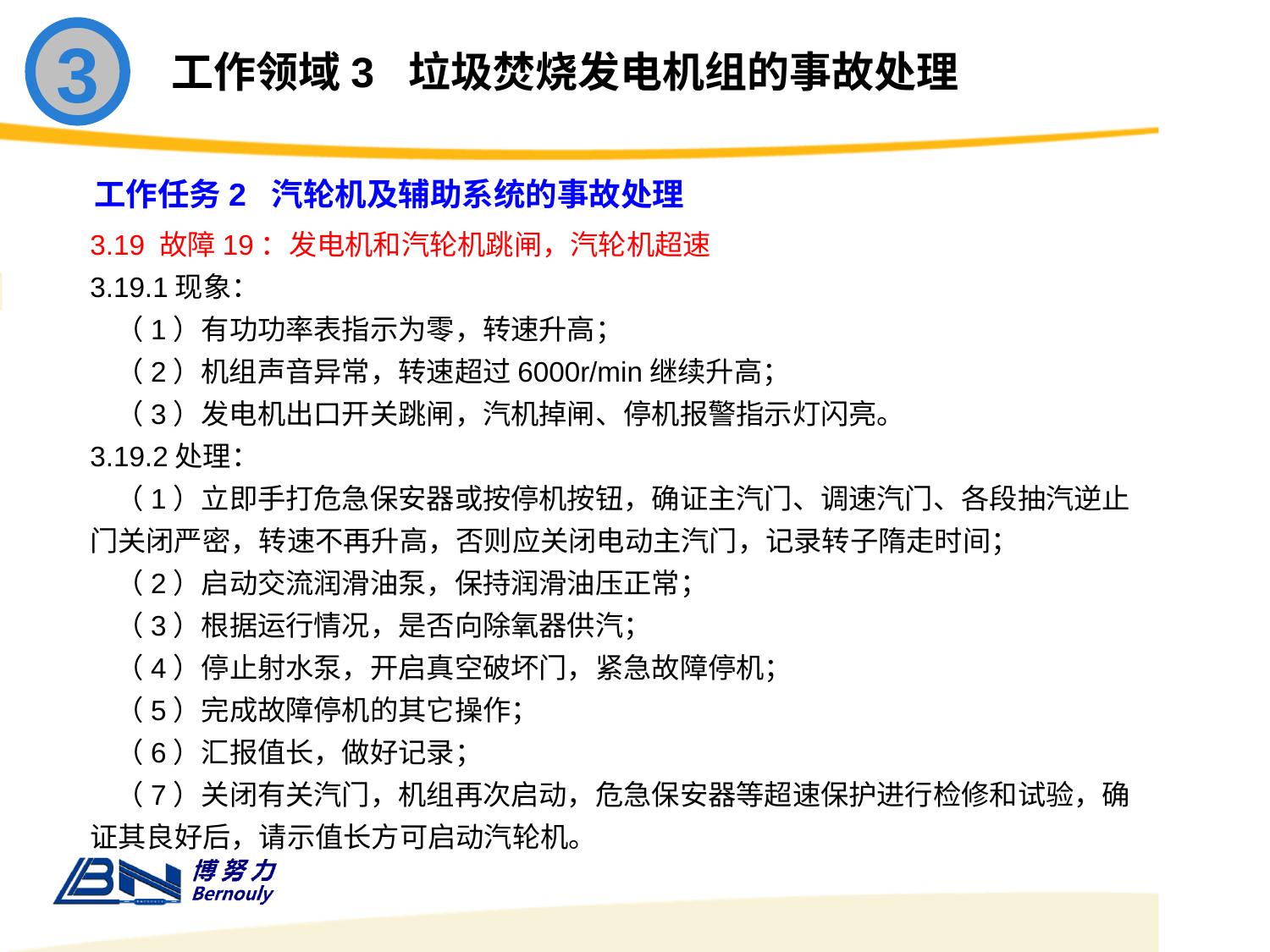

3
工作领域3  垃圾焚烧发电机组的事故处理
工作任务2  汽轮机及辅助系统的事故处理
3.19 故障19：发电机和汽轮机跳闸，汽轮机超速
3.19.1现象：
   （1）有功功率表指示为零，转速升高；
   （2）机组声音异常，转速超过6000r/min继续升高；
   （3）发电机出口开关跳闸，汽机掉闸、停机报警指示灯闪亮。
3.19.2处理：
   （1）立即手打危急保安器或按停机按钮，确证主汽门、调速汽门、各段抽汽逆止门关闭严密，转速不再升高，否则应关闭电动主汽门，记录转子隋走时间；
   （2）启动交流润滑油泵，保持润滑油压正常；
   （3）根据运行情况，是否向除氧器供汽；
   （4）停止射水泵，开启真空破坏门，紧急故障停机；
   （5）完成故障停机的其它操作；
   （6）汇报值长，做好记录；
   （7）关闭有关汽门，机组再次启动，危急保安器等超速保护进行检修和试验，确证其良好后，请示值长方可启动汽轮机。